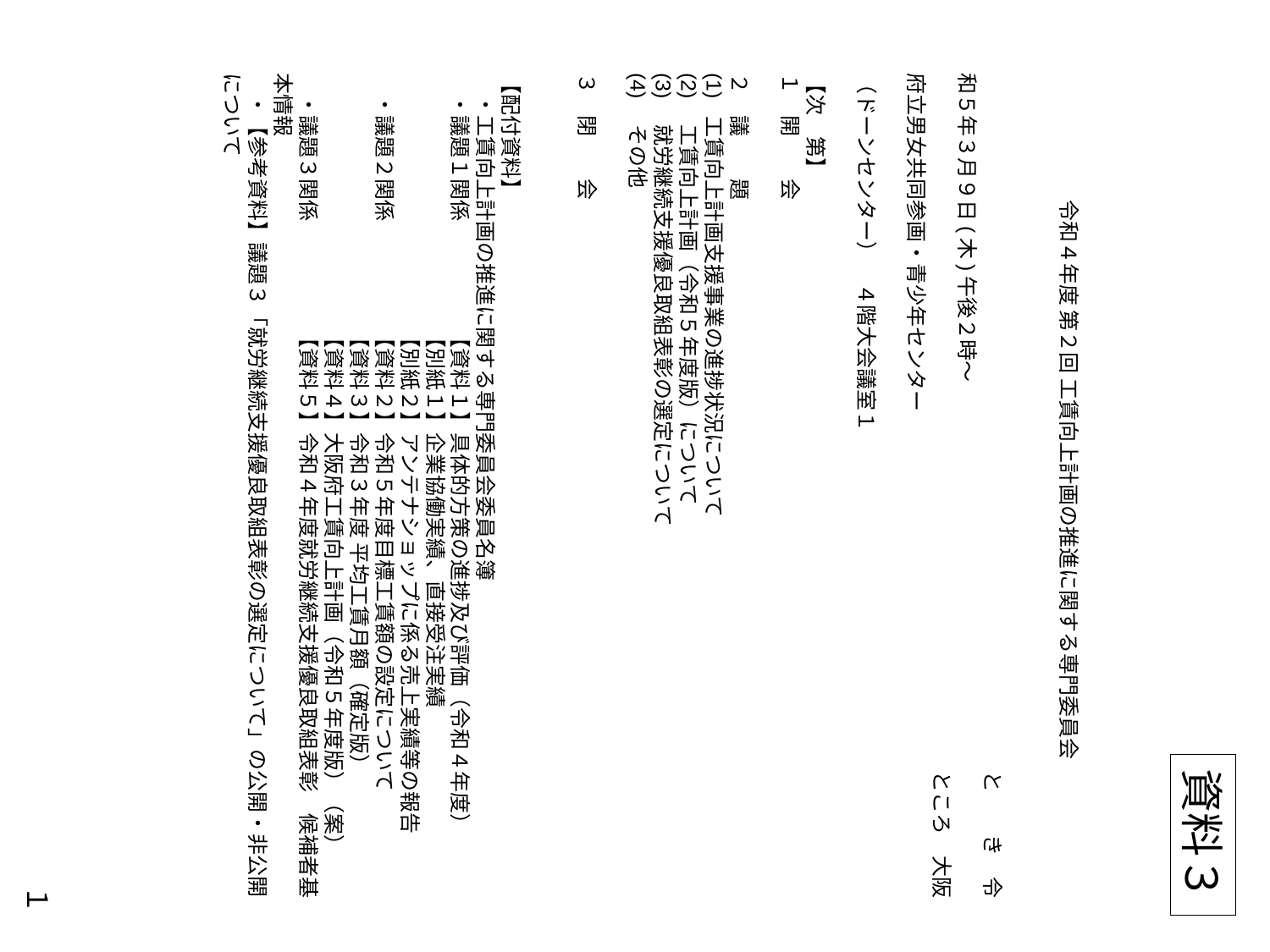

令和４年度 第２回 工賃向上計画の推進に関する専門委員会

　　　　　　　　　　　　　　　　　　　　　　　　　　　　　　　　　と　　き　令和５年３月９日(木)午後２時～
　　　　　　　　　　　　　　　　　　　　　　　　　　　　　　　　　ところ　大阪府立男女共同参画・青少年センター
　　　　　　　　　　　　　　　　　　　　　　　　　　　　　　　　　　　　　　（ドーンセンター）　４階大会議室１

【次　第】
１　開　　会

２　議　　題
(1)  工賃向上計画支援事業の進捗状況について
(2)　工賃向上計画（令和５年度版）について
(3)　就労継続支援優良取組表彰の選定について
(4)　その他

３　閉　　会

【配付資料】
　・工賃向上計画の推進に関する専門委員会委員名簿
　・議題１関係	【資料１】具体的方策の進捗及び評価（令和４年度）
	　　　　　　【別紙１】企業協働実績、直接受注実績
	　　　　　　【別紙２】アンテナショップに係る売上実績等の報告
　・議題２関係 	【資料２】令和５年度目標工賃額の設定について
	　　　　　　【資料３】令和３年度 平均工賃月額（確定版）
	　　　　　　【資料４】大阪府工賃向上計画（令和５年度版）（案）
　・議題３関係 	【資料５】令和４年度就労継続支援優良取組表彰　候補者基本情報
　・【参考資料】議題３「就労継続支援優良取組表彰の選定について」の公開・非公開について
資料３
１